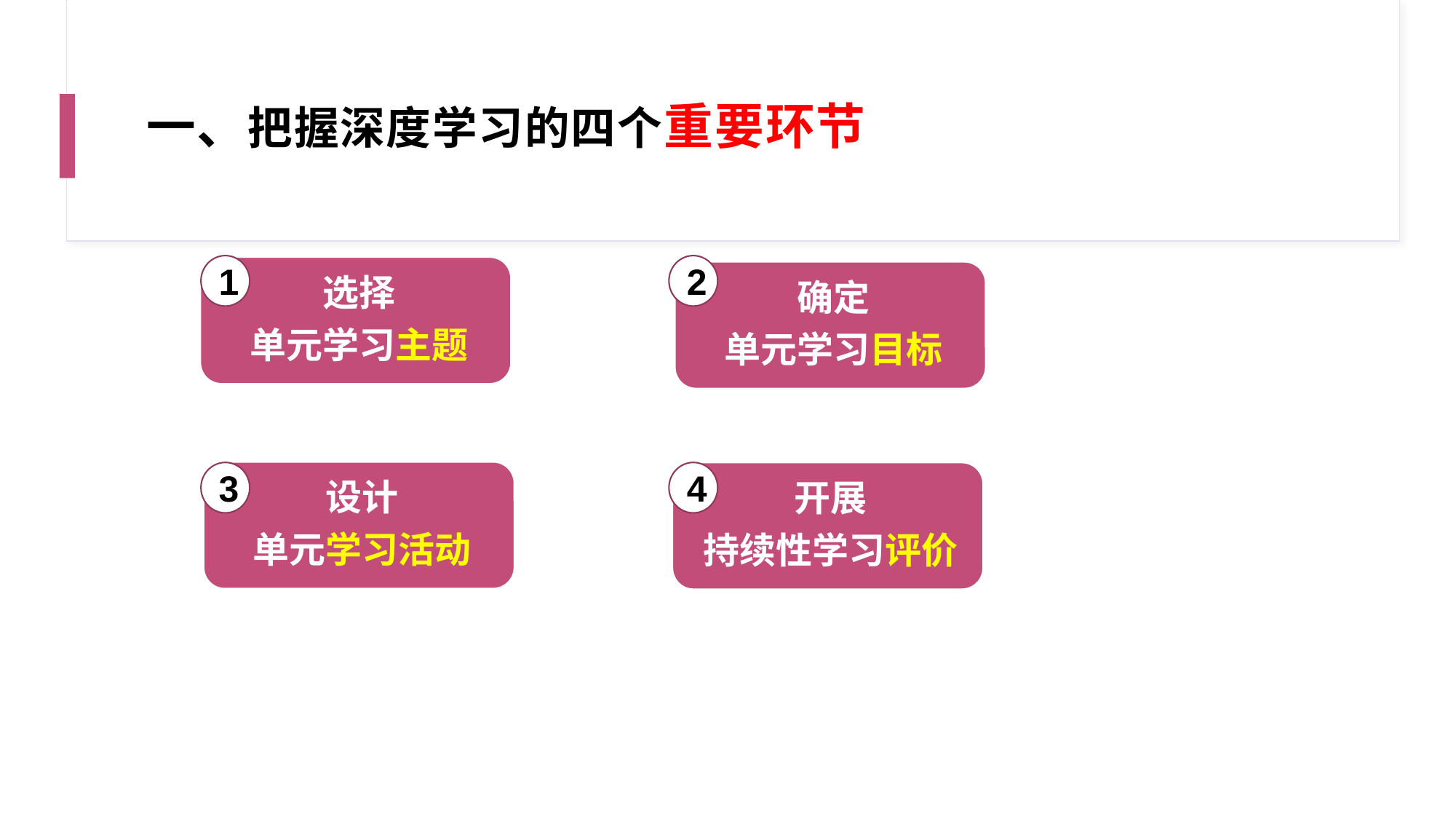

# 一、把握深度学习的四个重要环节
选择
单元学习主题
确定
单元学习目标
设计
单元学习活动
开展
持续性学习评价
1
2
3
4